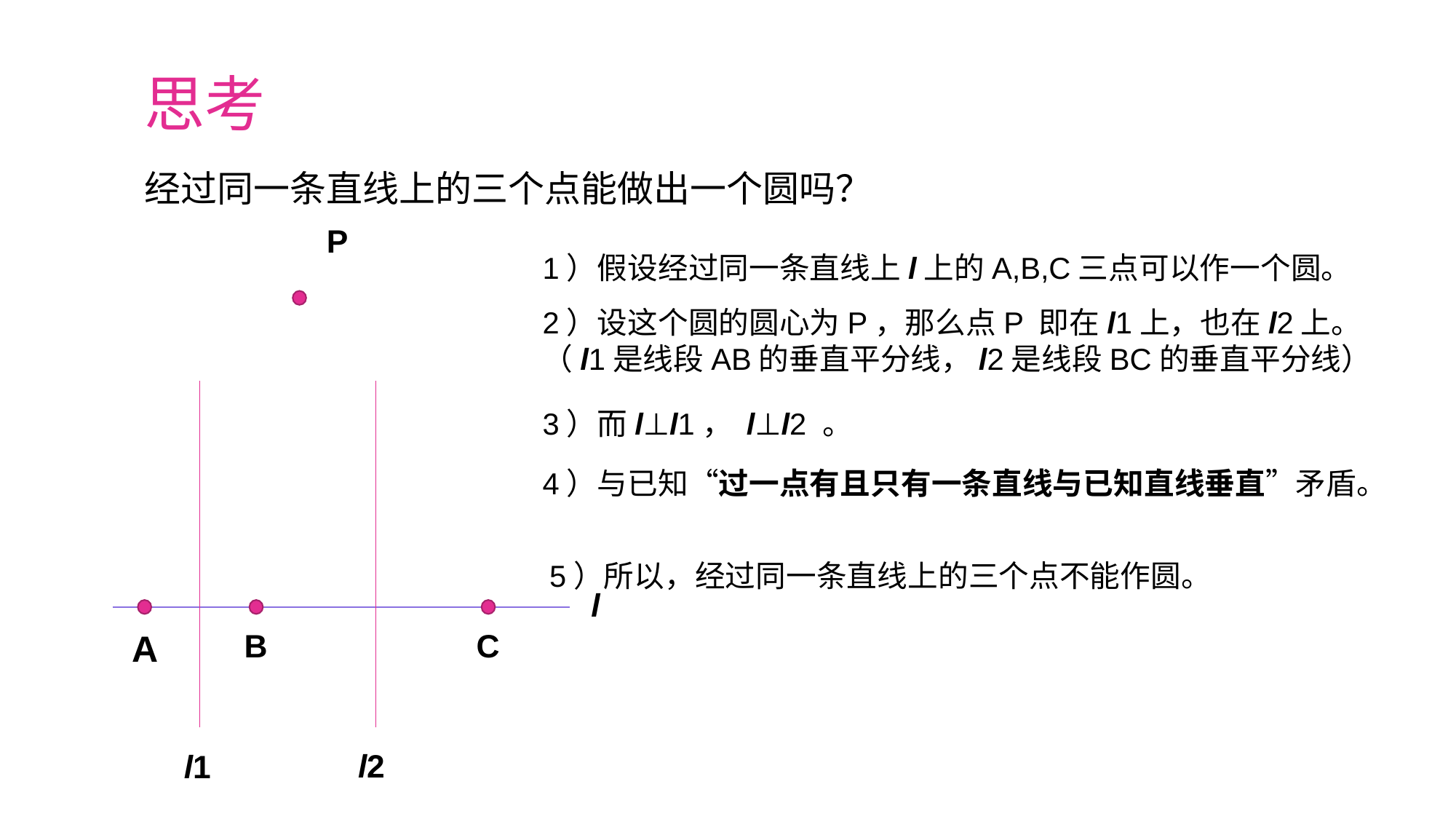

思考
经过同一条直线上的三个点能做出一个圆吗？
P
1）假设经过同一条直线上l上的A,B,C三点可以作一个圆。

2）设这个圆的圆心为P，那么点P 即在l1上，也在l2上。
（l1是线段AB的垂直平分线，l2是线段BC的垂直平分线）
3）而l⊥l1， l⊥l2 。

4）与已知“过一点有且只有一条直线与已知直线垂直”矛盾。
5）所以，经过同一条直线上的三个点不能作圆。
l

B
C
A
l2
l1